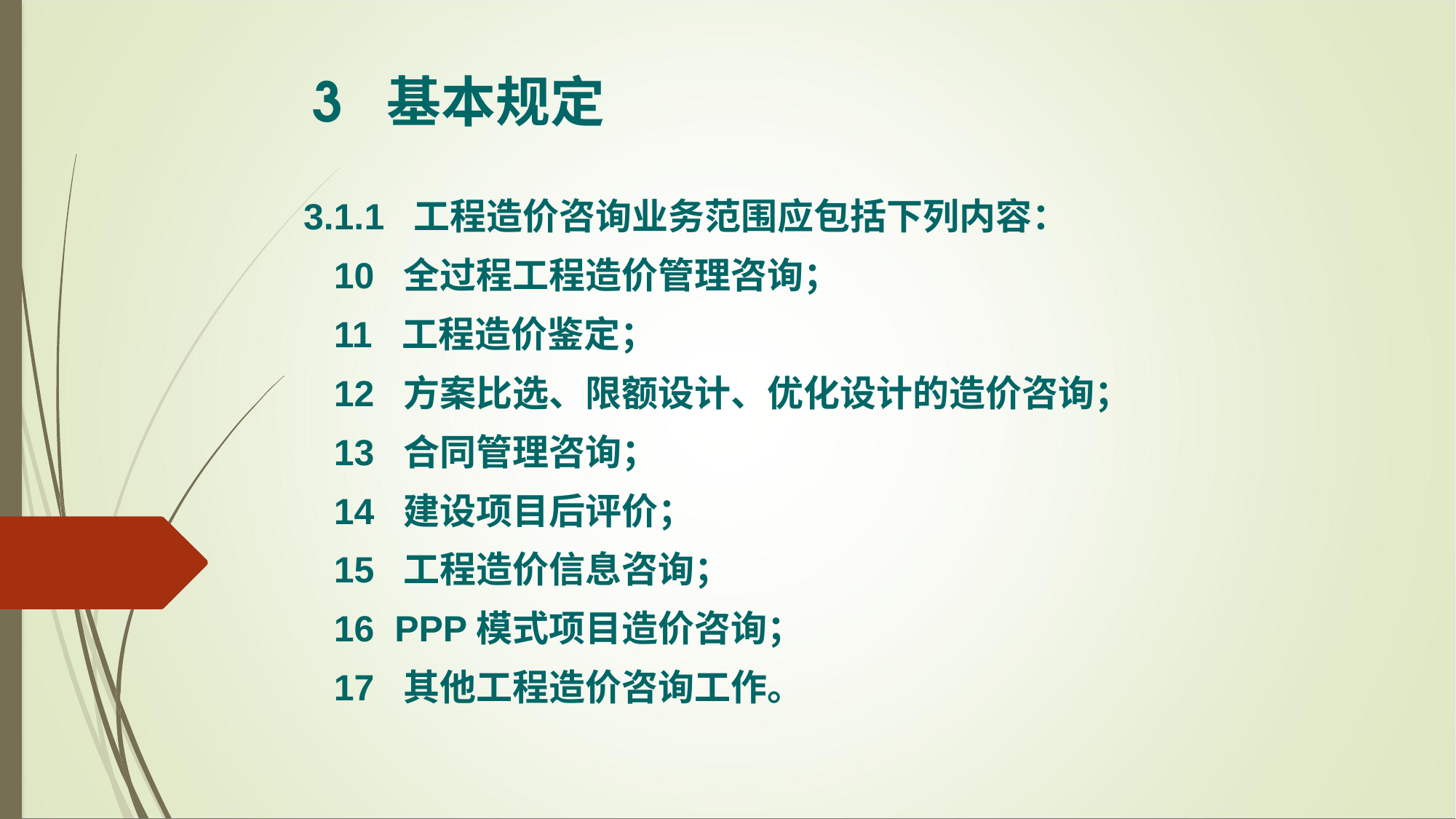

3  基本规定
 3.1.1  工程造价咨询业务范围应包括下列内容：
    10  全过程工程造价管理咨询；
    11  工程造价鉴定；
    12  方案比选、限额设计、优化设计的造价咨询；
    13  合同管理咨询；
    14  建设项目后评价；
    15  工程造价信息咨询；
    16  PPP模式项目造价咨询；
    17  其他工程造价咨询工作。